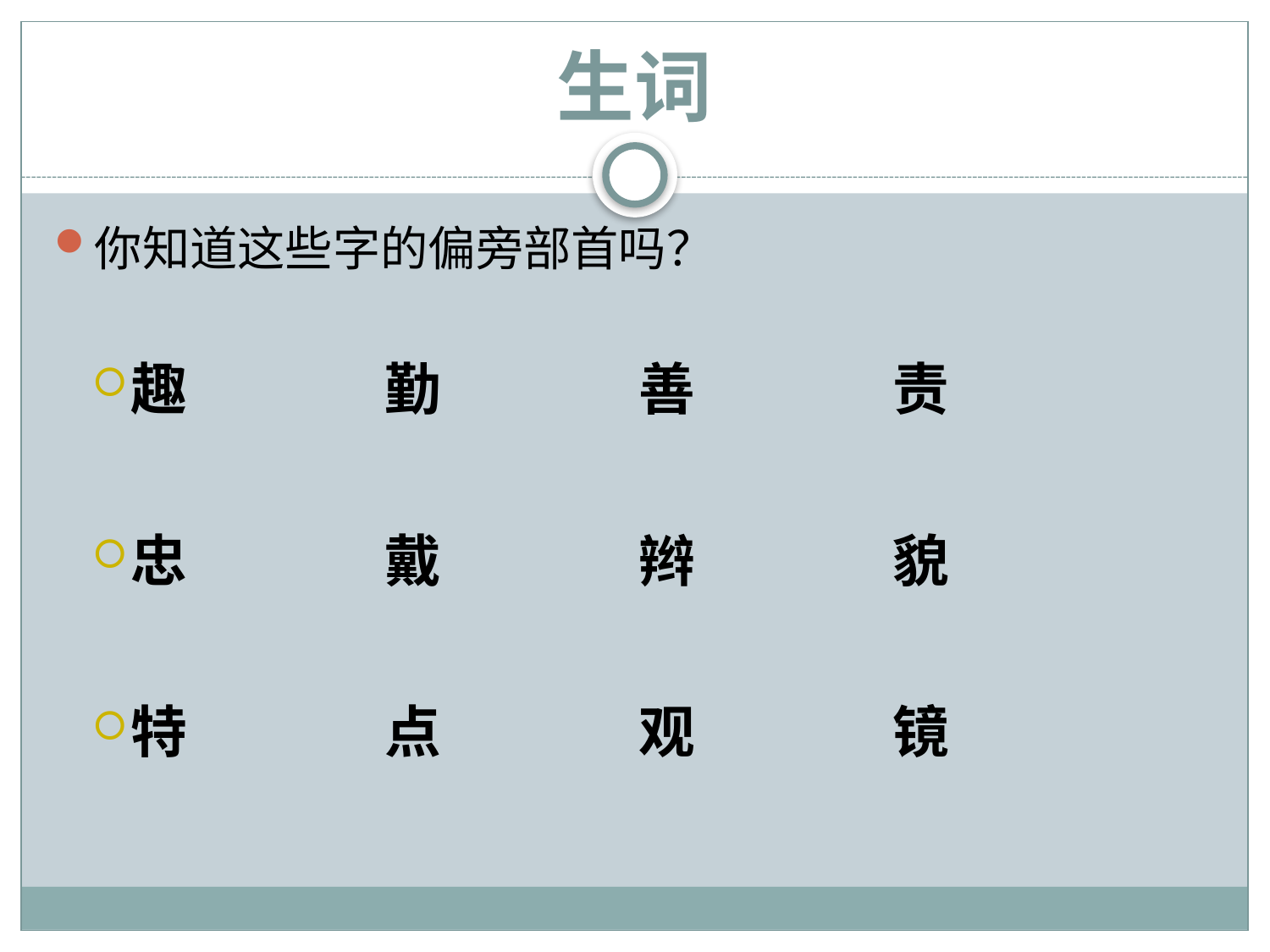

# 生词
你知道这些字的偏旁部首吗？

趣		勤		善		责

忠 		戴 		辫		貌

特		点		观		镜